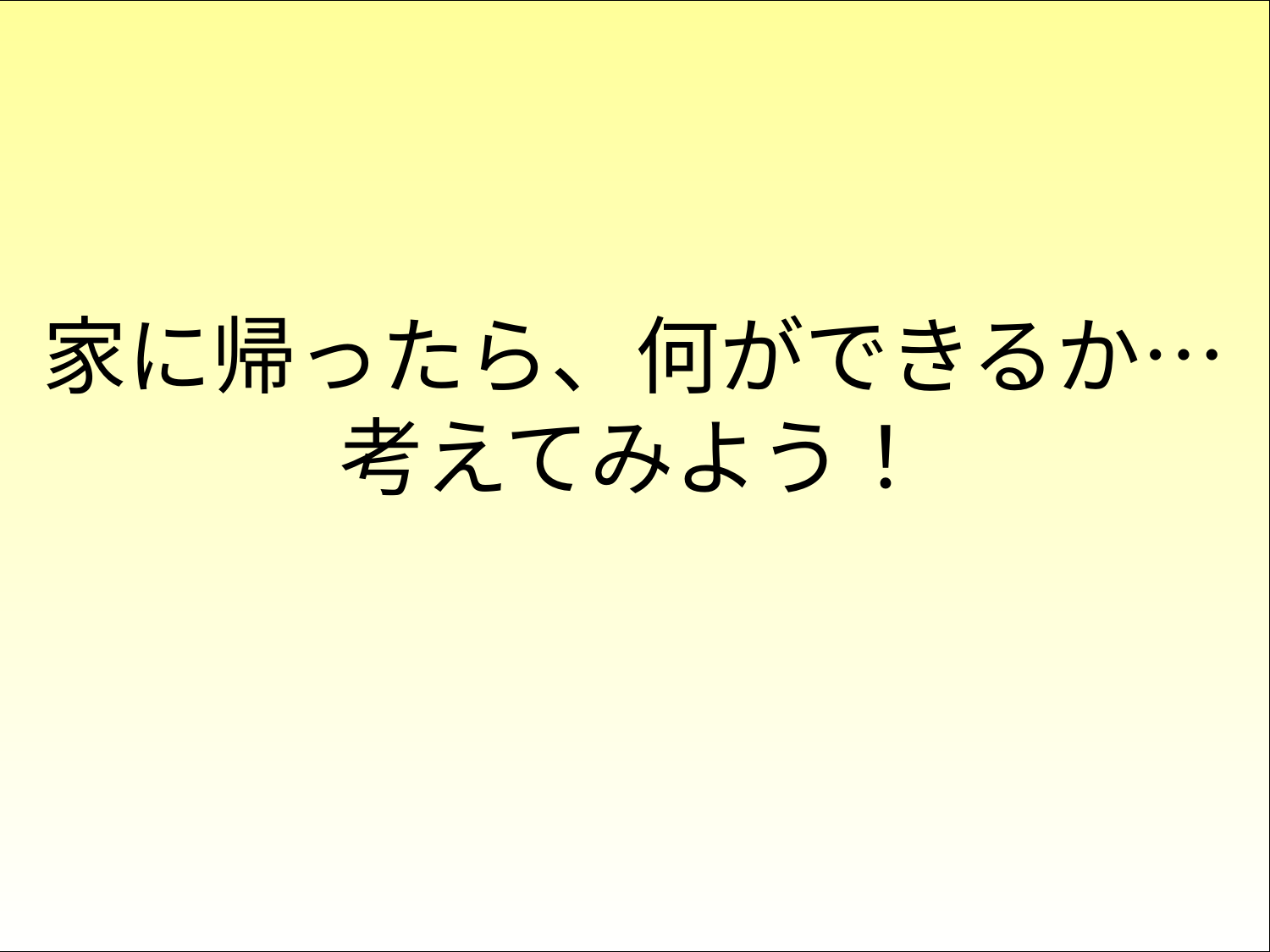

災害で命を失う
未来は変えられる

家に帰ったら、何ができるか…
考えてみよう！
災害が起こる
未来は変えられない